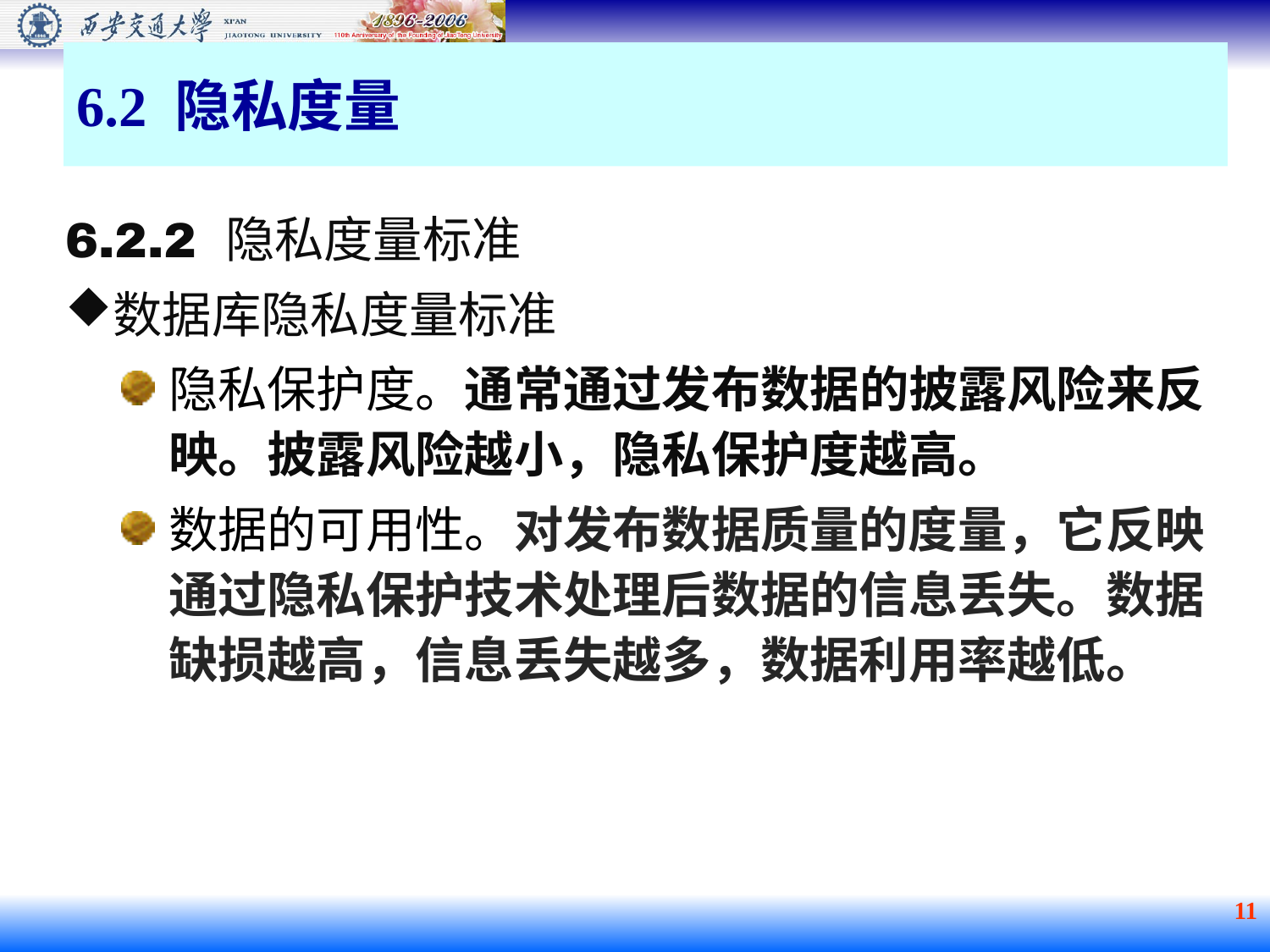

6.2 隐私度量
6.2.2 隐私度量标准
数据库隐私度量标准
隐私保护度。通常通过发布数据的披露风险来反映。披露风险越小，隐私保护度越高。
数据的可用性。对发布数据质量的度量，它反映通过隐私保护技术处理后数据的信息丢失。数据缺损越高，信息丢失越多，数据利用率越低。
 11